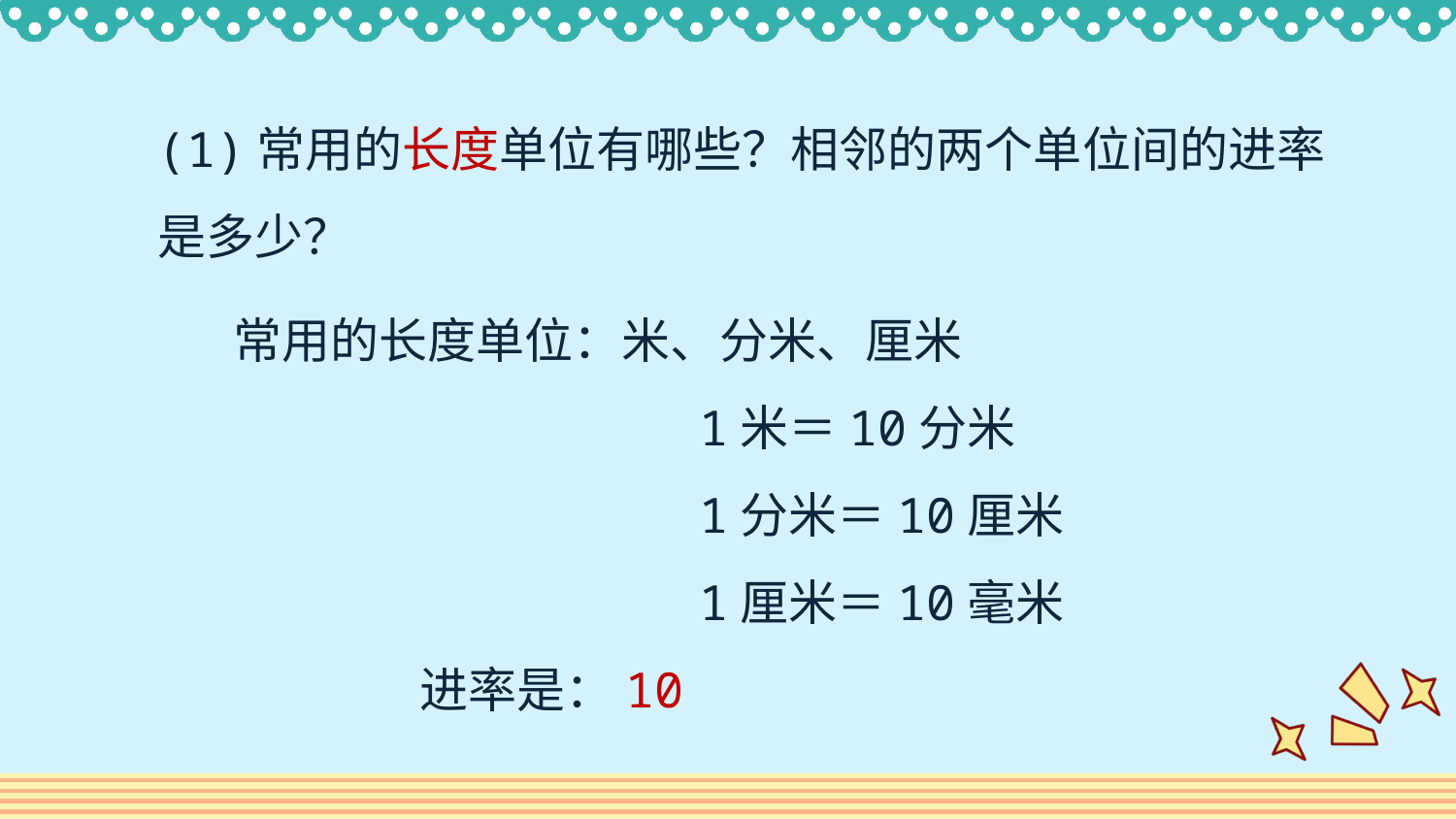

(1)常用的长度单位有哪些？相邻的两个单位间的进率是多少？
你还记得什么是因数？什么是倍数吗？

常用的长度单位：米、分米、厘米
                1米＝10分米
                1分米＝10厘米
                1厘米＝10毫米
                进率是：10